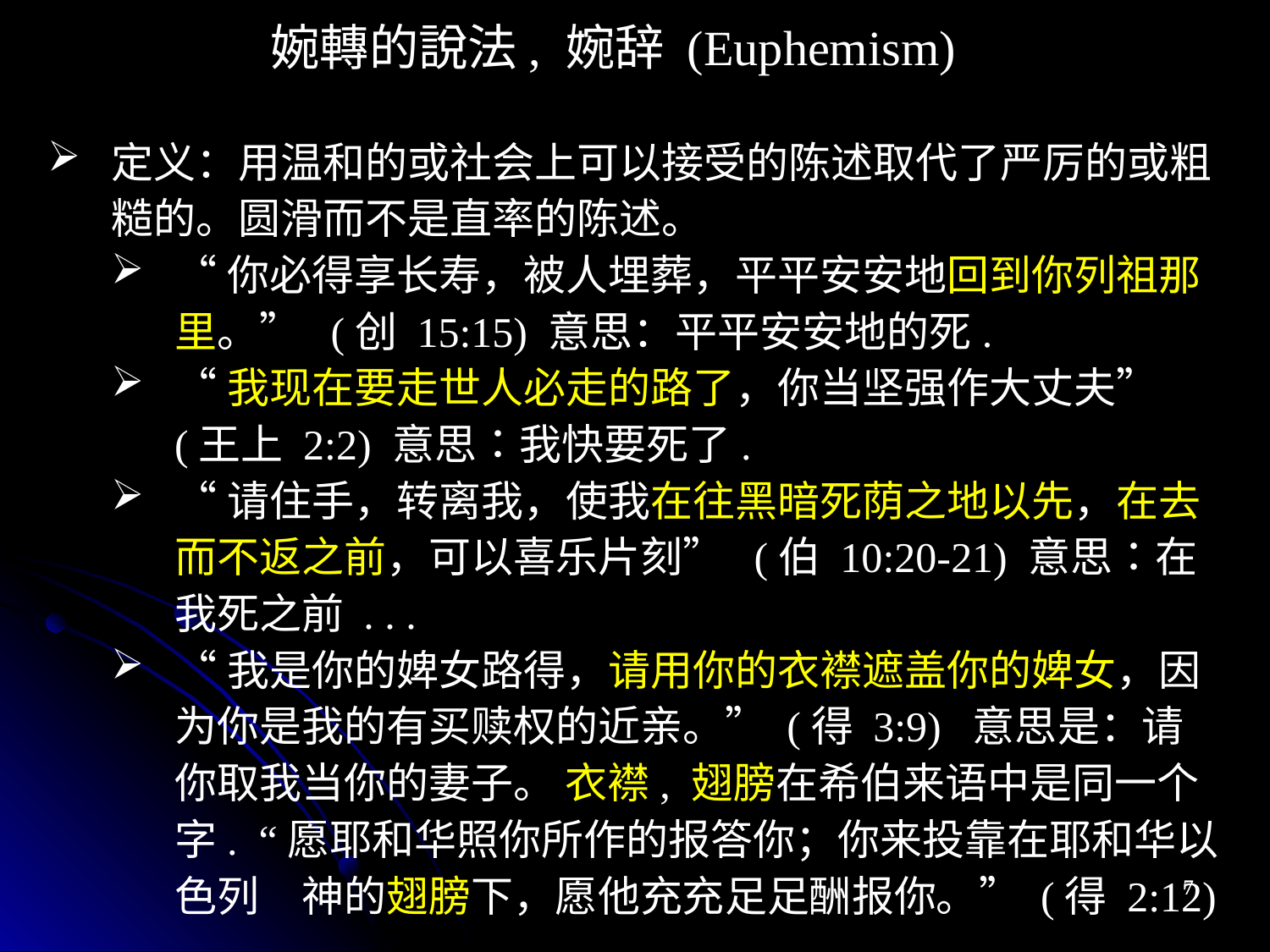

婉轉的說法, 婉辞 (Euphemism)
定义：用温和的或社会上可以接受的陈述取代了严厉的或粗糙的。圆滑而不是直率的陈述。
“你必得享长寿，被人埋葬，平平安安地回到你列祖那里。”  (创 15:15) 意思：平平安安地的死.
“我现在要走世人必走的路了，你当坚强作大丈夫” (王上 2:2) 意思：我快要死了.
“请住手，转离我，使我在往黑暗死荫之地以先，在去而不返之前，可以喜乐片刻”  (伯 10:20-21) 意思：在我死之前 . . .
“我是你的婢女路得，请用你的衣襟遮盖你的婢女，因为你是我的有买赎权的近亲。” (得 3:9)  意思是：请你取我当你的妻子。 衣襟, 翅膀在希伯来语中是同一个字.  “愿耶和华照你所作的报答你；你来投靠在耶和华以色列　神的翅膀下，愿他充充足足酬报你。” (得 2:12)
7
7